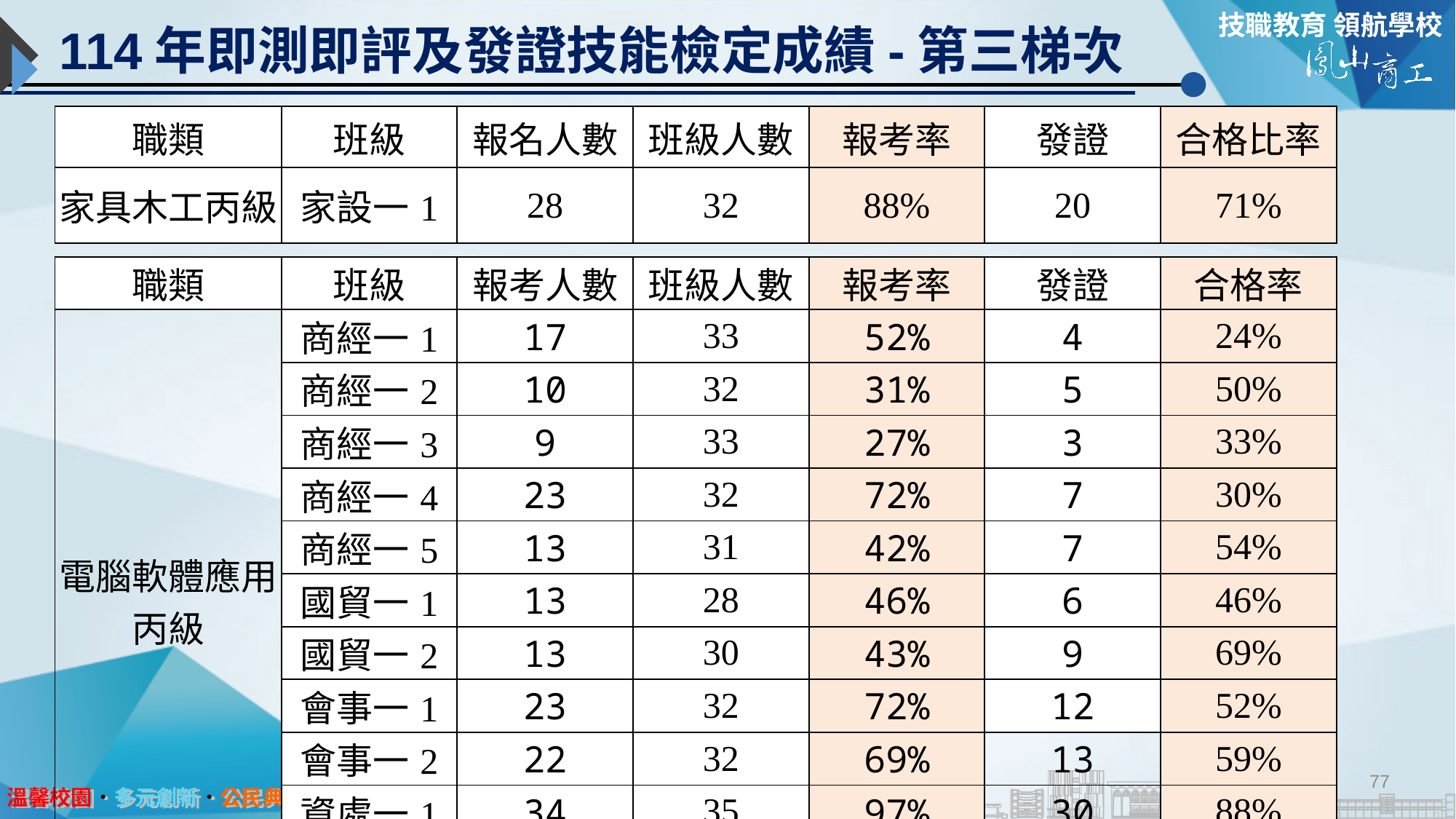

# 114年即測即評及發證技能檢定成績-第三梯次
| 職類 | 班級 | 報名人數 | 班級人數 | 報考率 | 發證 | 合格比率 |
| --- | --- | --- | --- | --- | --- | --- |
| 家具木工丙級 | 家設一1 | 28 | 32 | 88% | 20 | 71% |

| 職類 | 班級 | 報考人數 | 班級人數 | 報考率 | 發證 | 合格率 |
| --- | --- | --- | --- | --- | --- | --- |
| 電腦軟體應用丙級 | 商經一1 | 17 | 33 | 52% | 4 | 24% |
|  | 商經一2 | 10 | 32 | 31% | 5 | 50% |
|  | 商經一3 | 9 | 33 | 27% | 3 | 33% |
|  | 商經一4 | 23 | 32 | 72% | 7 | 30% |
|  | 商經一5 | 13 | 31 | 42% | 7 | 54% |
|  | 國貿一1 | 13 | 28 | 46% | 6 | 46% |
|  | 國貿一2 | 13 | 30 | 43% | 9 | 69% |
|  | 會事一1 | 23 | 32 | 72% | 12 | 52% |
|  | 會事一2 | 22 | 32 | 69% | 13 | 59% |
|  | 資處一1 | 34 | 35 | 97% | 30 | 88% |
|  | 合計 | 177 | 318 | 56% | 96 | 54% |

77